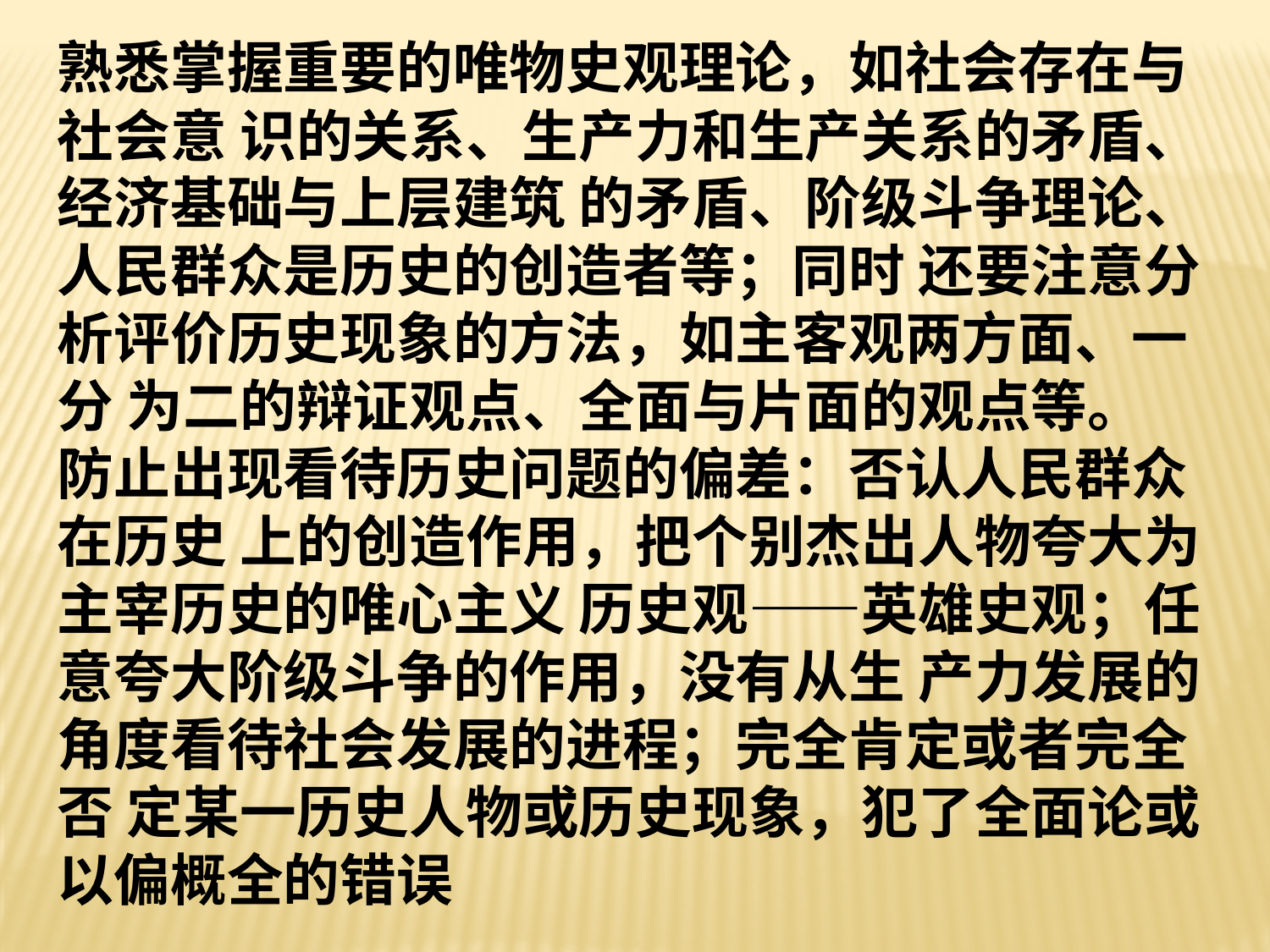

熟悉掌握重要的唯物史观理论，如社会存在与社会意 识的关系、生产力和生产关系的矛盾、经济基础与上层建筑 的矛盾、阶级斗争理论、人民群众是历史的创造者等；同时 还要注意分析评价历史现象的方法，如主客观两方面、一分 为二的辩证观点、全面与片面的观点等。 防止出现看待历史问题的偏差：否认人民群众在历史 上的创造作用，把个别杰出人物夸大为主宰历史的唯心主义 历史观——英雄史观；任意夸大阶级斗争的作用，没有从生 产力发展的角度看待社会发展的进程；完全肯定或者完全否 定某一历史人物或历史现象，犯了全面论或以偏概全的错误